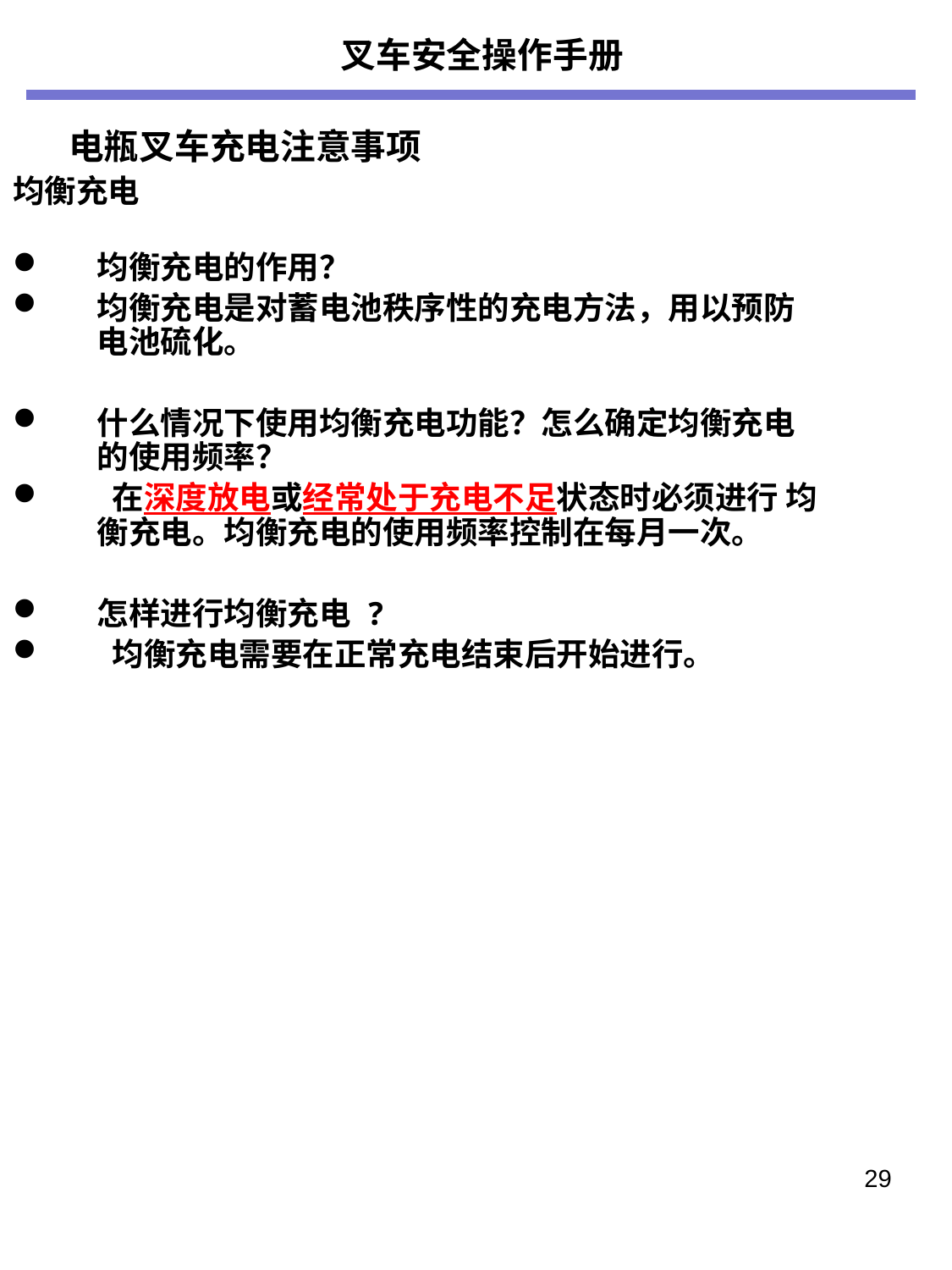

叉车安全操作手册
电瓶叉车充电注意事项
均衡充电
均衡充电的作用？
均衡充电是对蓄电池秩序性的充电方法，用以预防电池硫化。

什么情况下使用均衡充电功能？怎么确定均衡充电的使用频率？
 在深度放电或经常处于充电不足状态时必须进行 均衡充电。均衡充电的使用频率控制在每月一次。

怎样进行均衡充电 ?
 均衡充电需要在正常充电结束后开始进行。

# 29